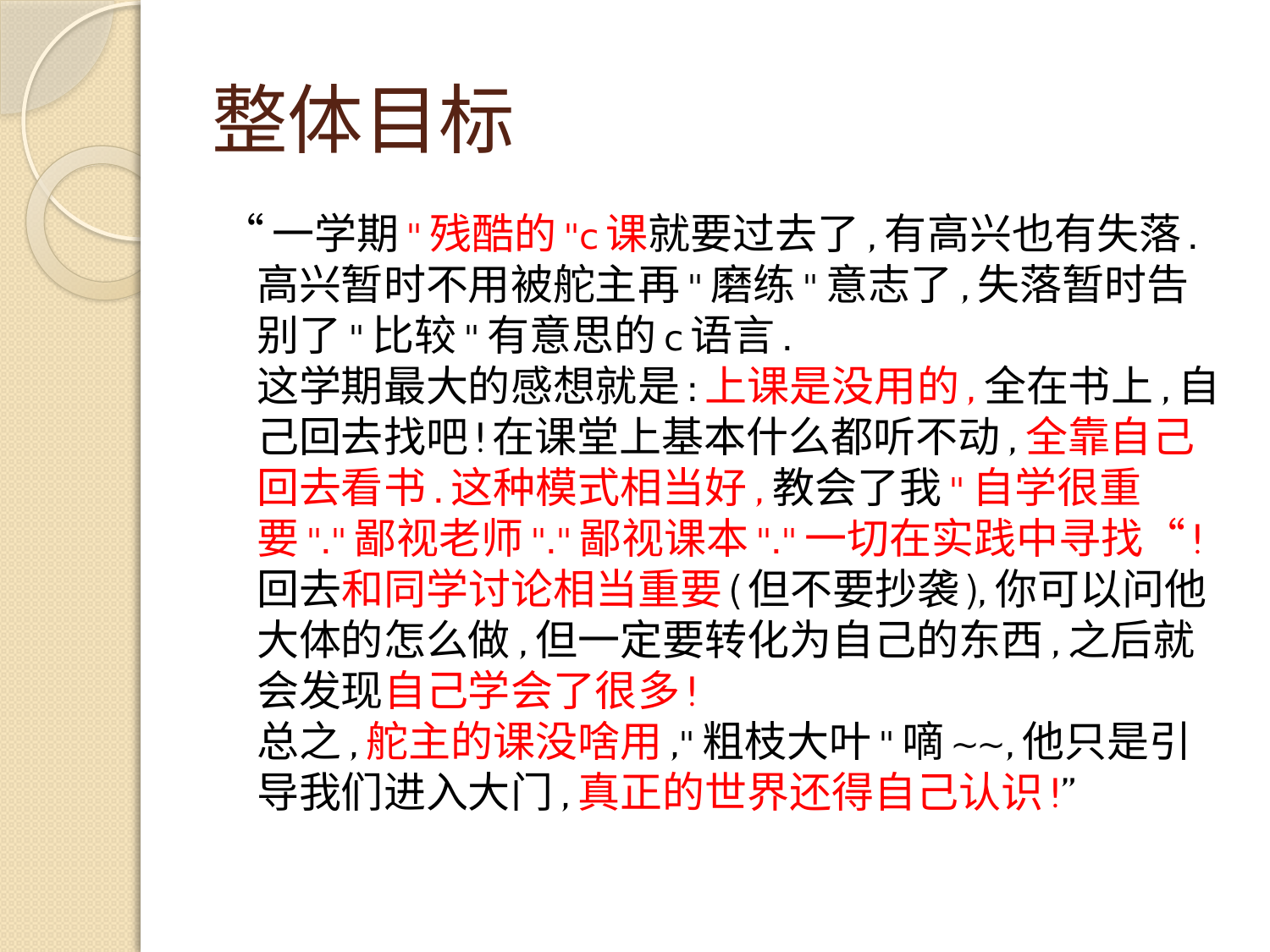

# 整体目标
“一学期"残酷的"c课就要过去了,有高兴也有失落.高兴暂时不用被舵主再"磨练"意志了,失落暂时告别了"比较"有意思的c语言.
这学期最大的感想就是:上课是没用的,全在书上,自己回去找吧!在课堂上基本什么都听不动,全靠自己回去看书.这种模式相当好,教会了我"自学很重要"."鄙视老师"."鄙视课本"."一切在实践中寻找“!
回去和同学讨论相当重要(但不要抄袭),你可以问他大体的怎么做,但一定要转化为自己的东西,之后就会发现自己学会了很多!
总之,舵主的课没啥用,"粗枝大叶"嘀~~,他只是引导我们进入大门,真正的世界还得自己认识!”